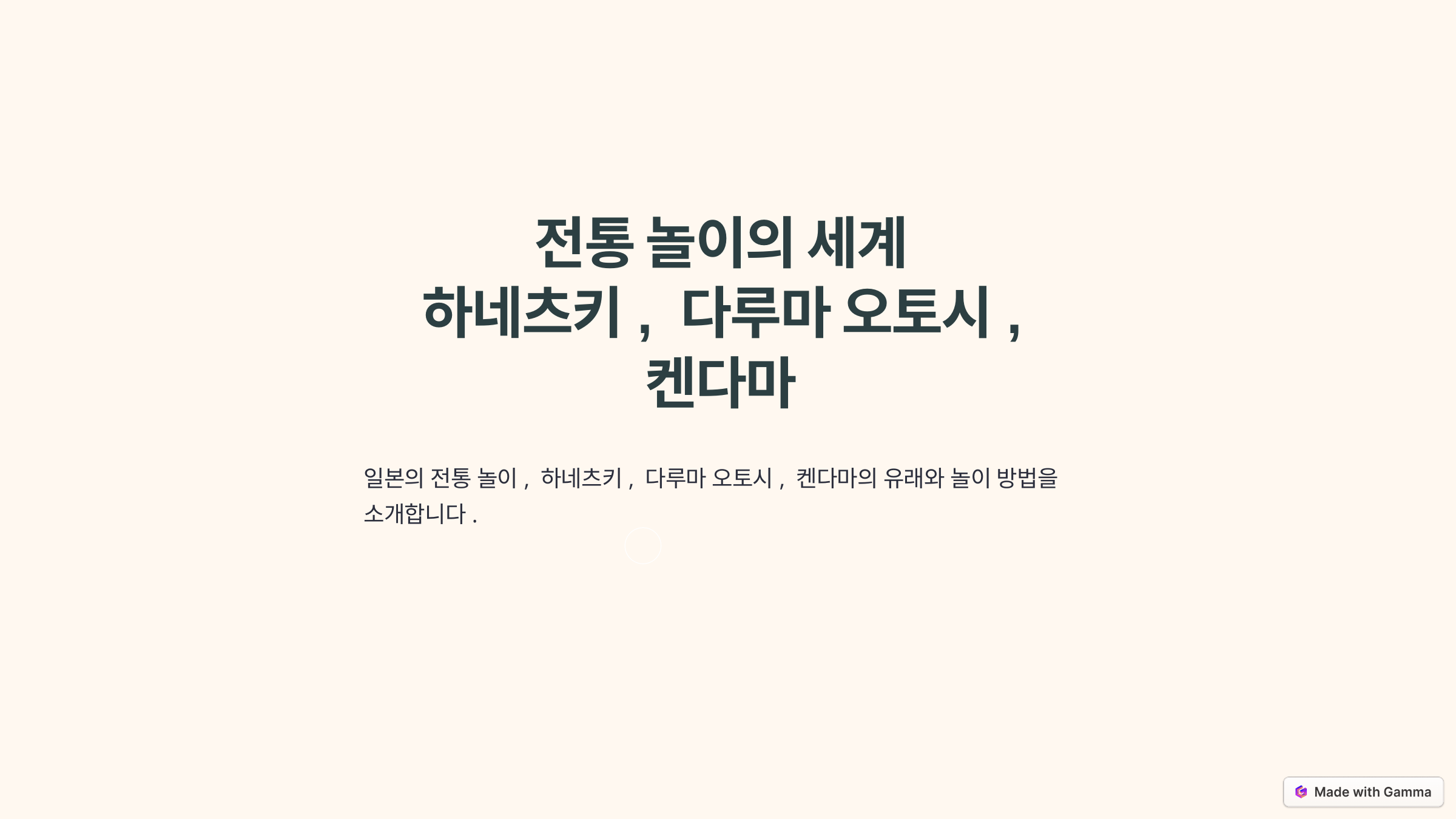

전통 놀이의 세계
하네츠키, 다루마 오토시, 켄다마
일본의 전통 놀이, 하네츠키, 다루마 오토시, 켄다마의 유래와 놀이 방법을 소개합니다.